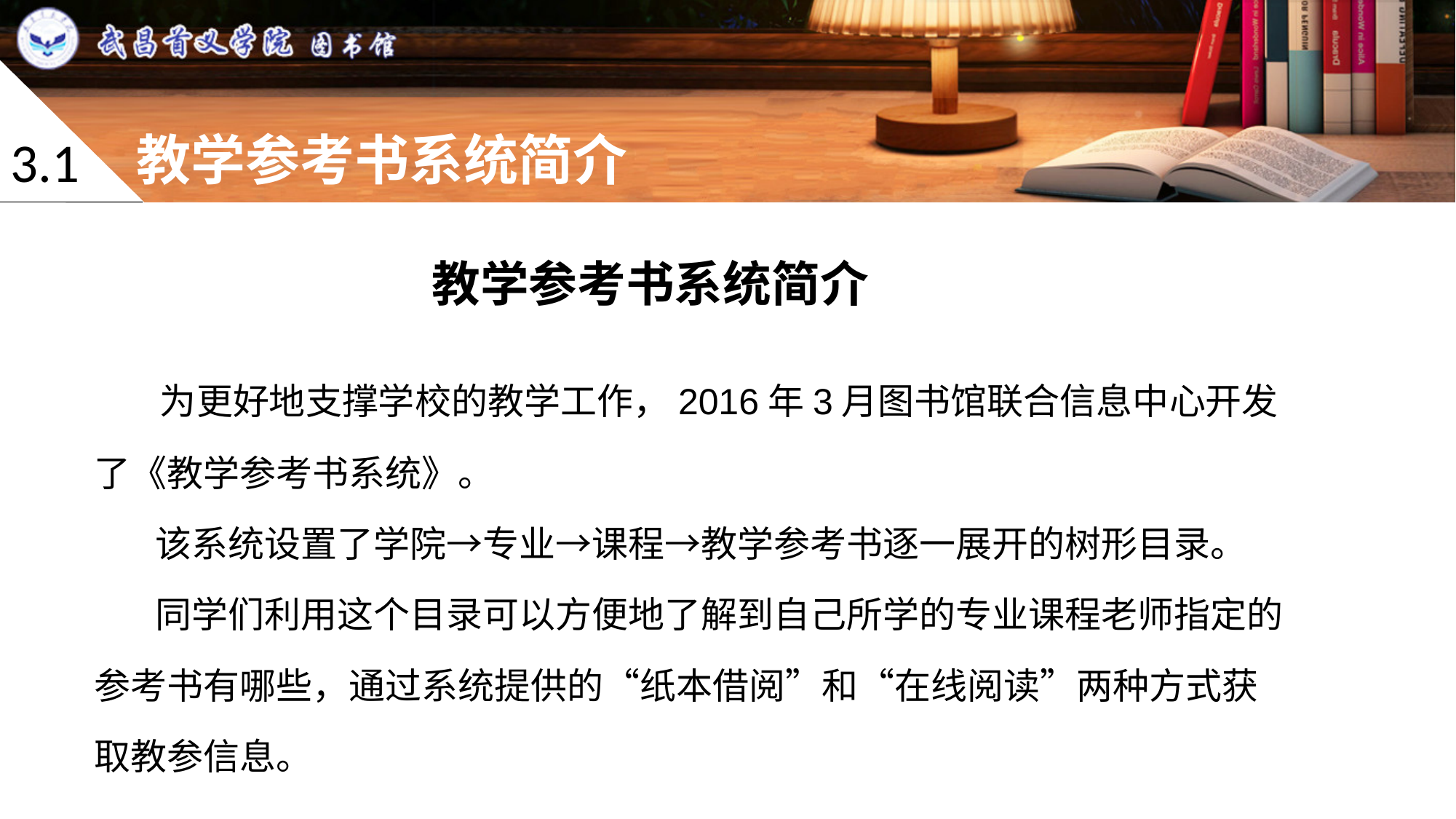

教学参考书系统简介
3.1
 教学参考书系统简介
  为更好地支撑学校的教学工作，2016年3月图书馆联合信息中心开发了《教学参考书系统》。
  该系统设置了学院→专业→课程→教学参考书逐一展开的树形目录。
  同学们利用这个目录可以方便地了解到自己所学的专业课程老师指定的参考书有哪些，通过系统提供的“纸本借阅”和“在线阅读”两种方式获取教参信息。